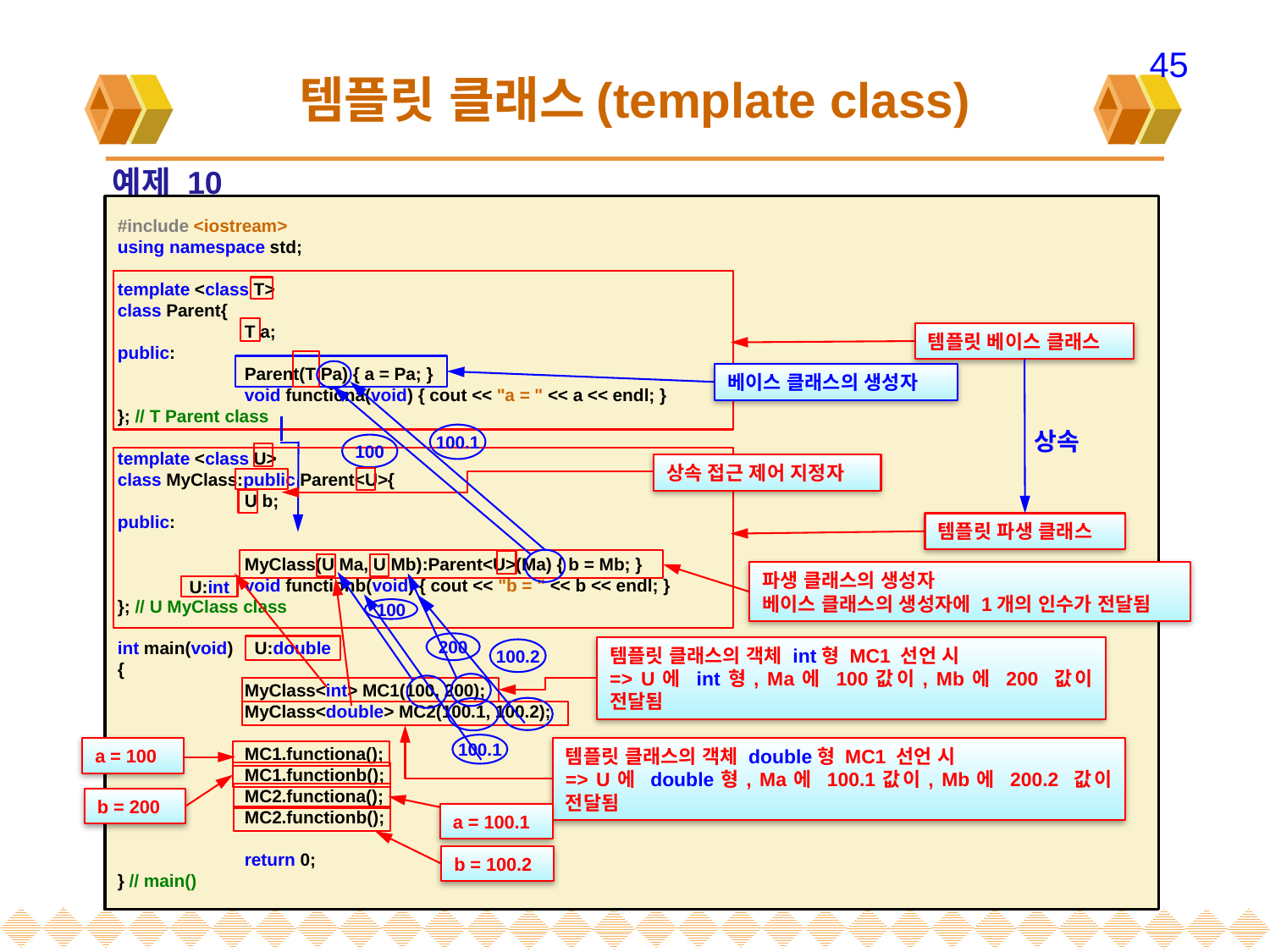

45
# 템플릿 클래스(template class)
 예제 10
#include <iostream>
using namespace std;

template <class T>
class Parent{
	T a;
public:
	Parent(T Pa) { a = Pa; }
	void functiona(void) { cout << "a = " << a << endl; }
}; // T Parent class

template <class U>
class MyClass:public Parent<U>{
	U b;
public:

	MyClass(U Ma, U Mb):Parent<U>(Ma) { b = Mb; }
	void functionb(void) { cout << "b = " << b << endl; }
}; // U MyClass class

int main(void)
{
	MyClass<int> MC1(100, 200);
	MyClass<double> MC2(100.1, 100.2);

	MC1.functiona();
	MC1.functionb();
	MC2.functiona();
	MC2.functionb();

	return 0;
} // main()

템플릿 베이스 클래스

베이스 클래스의 생성자
상속
100.1
100

상속 접근 제어 지정자

템플릿 파생 클래스

파생 클래스의 생성자
베이스 클래스의 생성자에 1개의 인수가 전달됨
U:int
100
200
U:double
템플릿 클래스의 객체 int형 MC1 선언 시
=> U에 int형, Ma에 100값이, Mb에 200 값이 전달됨
100.2

100.1
템플릿 클래스의 객체 double형 MC1 선언 시
=> U에 double형, Ma에 100.1값이, Mb에 200.2 값이 전달됨
a = 100

b = 200
a = 100.1

b = 100.2